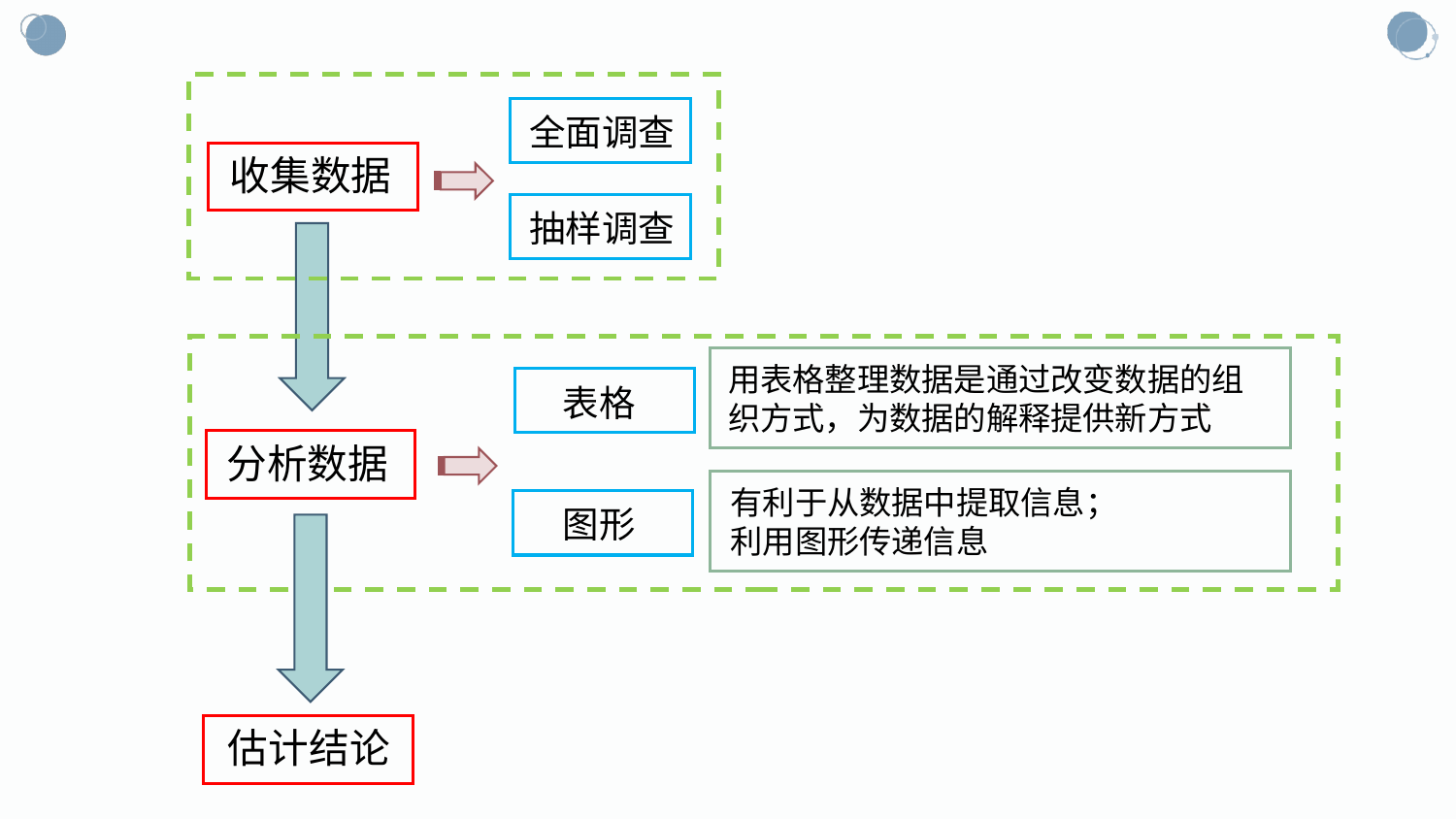

全面调查
收集数据

抽样调查

用表格整理数据是通过改变数据的组织方式，为数据的解释提供新方式

表格

分析数据

有利于从数据中提取信息；
利用图形传递信息

图形

估计结论